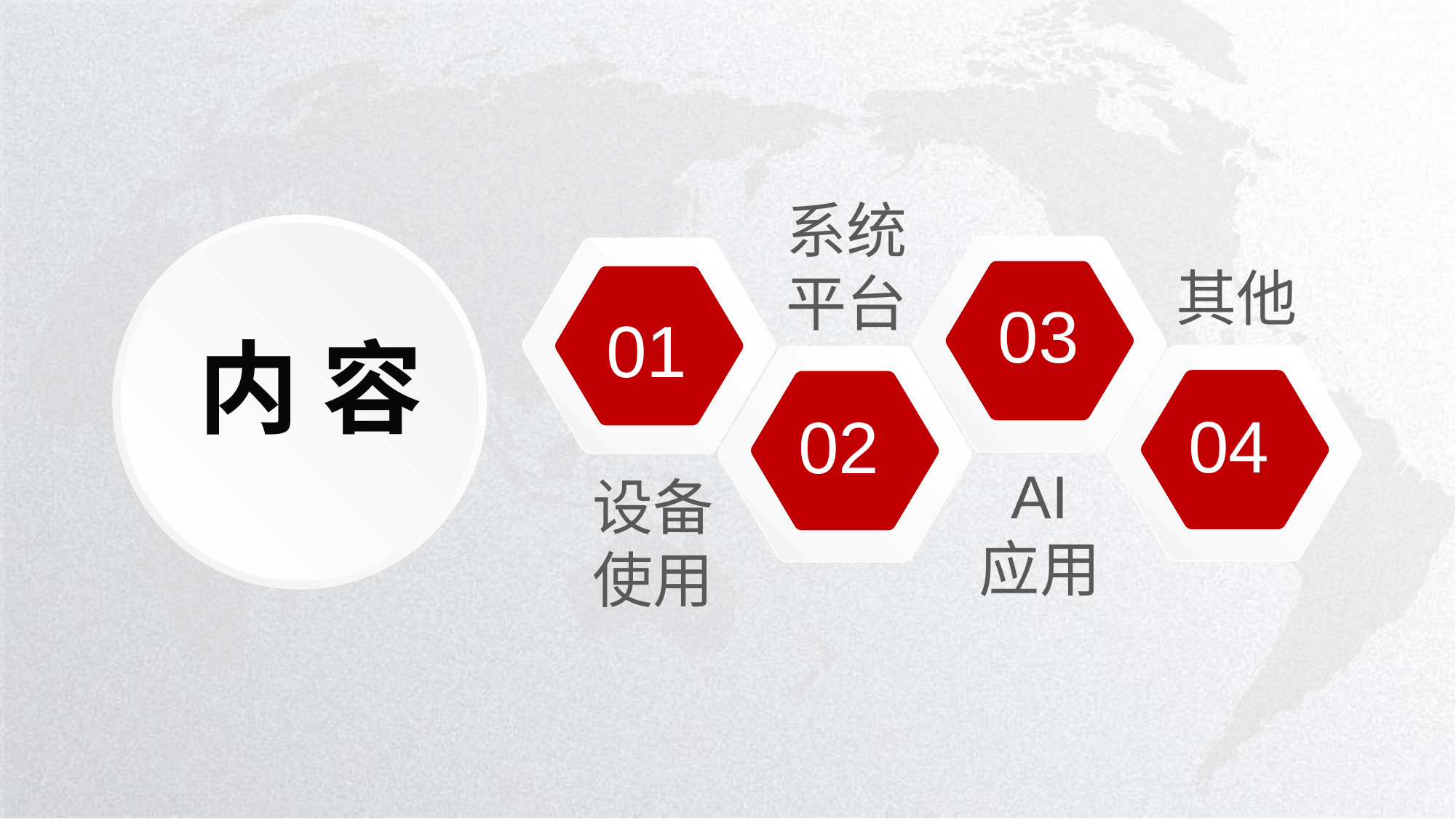

系统
平台

03

01
其他
内 容

04

02
AI
应用

设备
使用